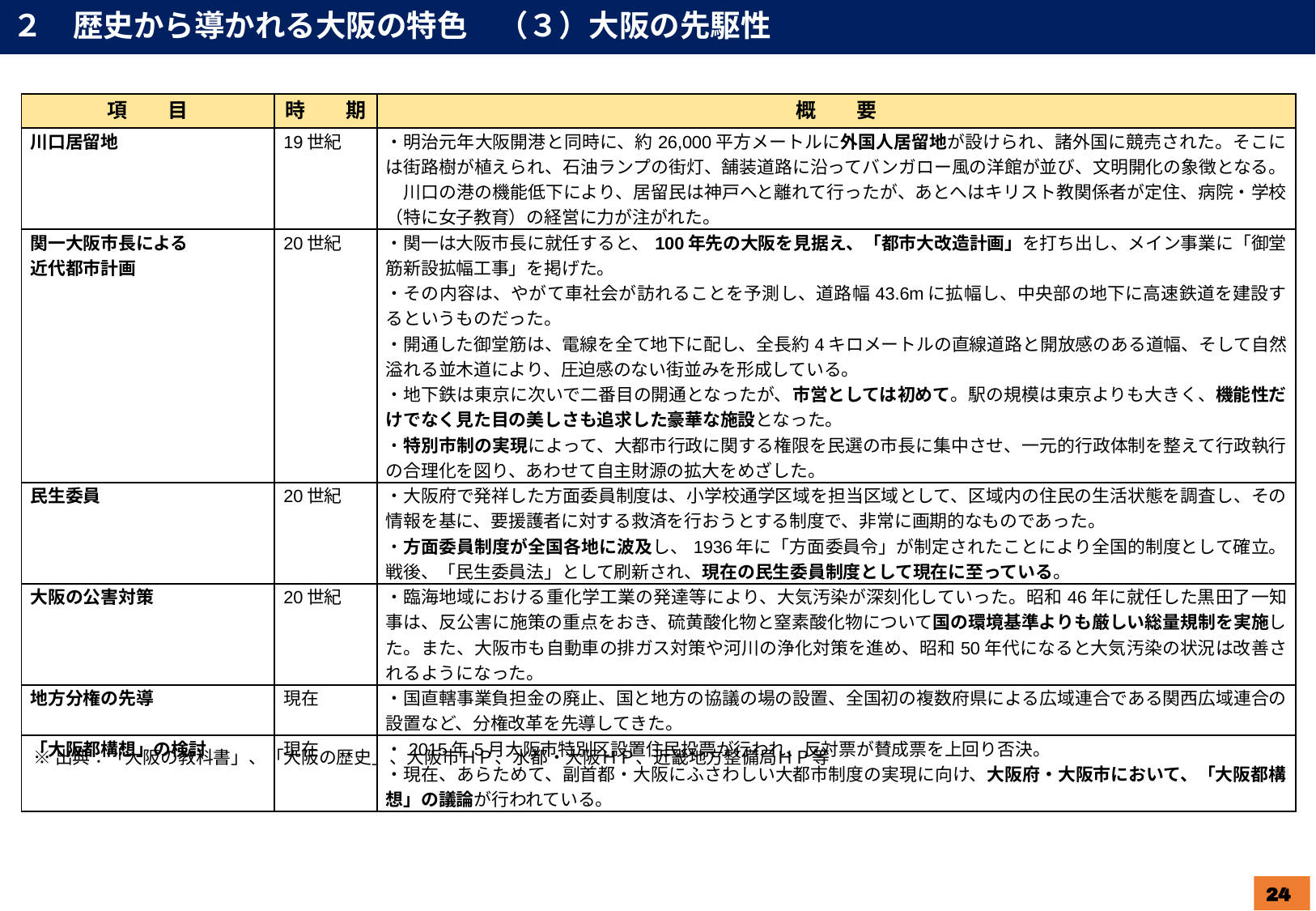

２　歴史から導かれる大阪の特色　（３）大阪の先駆性
| 項　　目 | 時　　期 | 概　　要 |
| --- | --- | --- |
| 川口居留地 | 19世紀 | ・明治元年大阪開港と同時に、約26,000平方メートルに外国人居留地が設けられ、諸外国に競売された。そこには街路樹が植えられ、石油ランプの街灯、舗装道路に沿ってバンガロー風の洋館が並び、文明開化の象徴となる。　川口の港の機能低下により、居留民は神戸へと離れて行ったが、あとへはキリスト教関係者が定住、病院・学校（特に女子教育）の経営に力が注がれた。 |
| 関一大阪市長による 近代都市計画 | 20世紀 | ・関一は大阪市長に就任すると、100年先の大阪を見据え、「都市大改造計画」を打ち出し、メイン事業に「御堂筋新設拡幅工事」を掲げた。 ・その内容は、やがて車社会が訪れることを予測し、道路幅43.6mに拡幅し、中央部の地下に高速鉄道を建設するというものだった。 ・開通した御堂筋は、電線を全て地下に配し、全長約4キロメートルの直線道路と開放感のある道幅、そして自然溢れる並木道により、圧迫感のない街並みを形成している。 ・地下鉄は東京に次いで二番目の開通となったが、市営としては初めて。駅の規模は東京よりも大きく、機能性だけでなく見た目の美しさも追求した豪華な施設となった。 ・特別市制の実現によって、大都市行政に関する権限を民選の市長に集中させ、一元的行政体制を整えて行政執行の合理化を図り、あわせて自主財源の拡大をめざした。 |
| 民生委員 | 20世紀 | ・大阪府で発祥した方面委員制度は、小学校通学区域を担当区域として、区域内の住民の生活状態を調査し、その情報を基に、要援護者に対する救済を行おうとする制度で、非常に画期的なものであった。 ・方面委員制度が全国各地に波及し、1936年に「方面委員令」が制定されたことにより全国的制度として確立。戦後、「民生委員法」として刷新され、現在の民生委員制度として現在に至っている。 |
| 大阪の公害対策 | 20世紀 | ・臨海地域における重化学工業の発達等により、大気汚染が深刻化していった。昭和46年に就任した黒田了一知事は、反公害に施策の重点をおき、硫黄酸化物と窒素酸化物について国の環境基準よりも厳しい総量規制を実施した。また、大阪市も自動車の排ガス対策や河川の浄化対策を進め、昭和50年代になると大気汚染の状況は改善されるようになった。 |
| 地方分権の先導 | 現在 | ・国直轄事業負担金の廃止、国と地方の協議の場の設置、全国初の複数府県による広域連合である関西広域連合の設置など、分権改革を先導してきた。 |
| 「大阪都構想」の検討 | 現在 | ・2015年5月大阪市特別区設置住民投票が行われ、反対票が賛成票を上回り否決。 ・現在、あらためて、副首都・大阪にふさわしい大都市制度の実現に向け、大阪府・大阪市において、「大阪都構想」の議論が行われている。 |
※出典：「大阪の教科書」、「大阪の歴史」、大阪市ＨＰ、水都・大阪ＨＰ、近畿地方整備局ＨＰ等
24